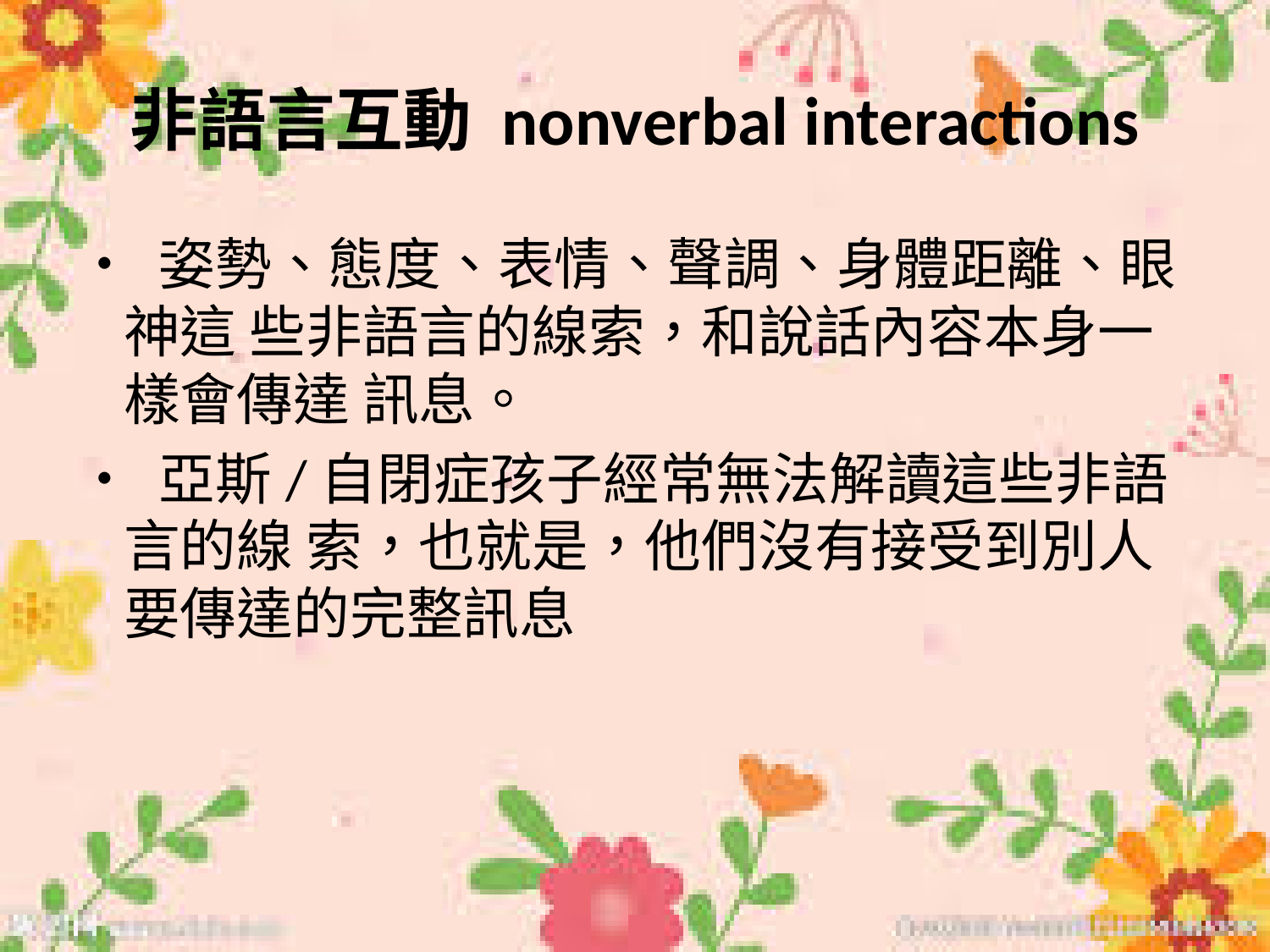

# 非語言互動 nonverbal interactions
• 姿勢、態度、表情、聲調、身體距離、眼神這 些非語言的線索，和說話內容本身一樣會傳達 訊息。
• 亞斯/自閉症孩子經常無法解讀這些非語言的線 索，也就是，他們沒有接受到別人要傳達的完整訊息